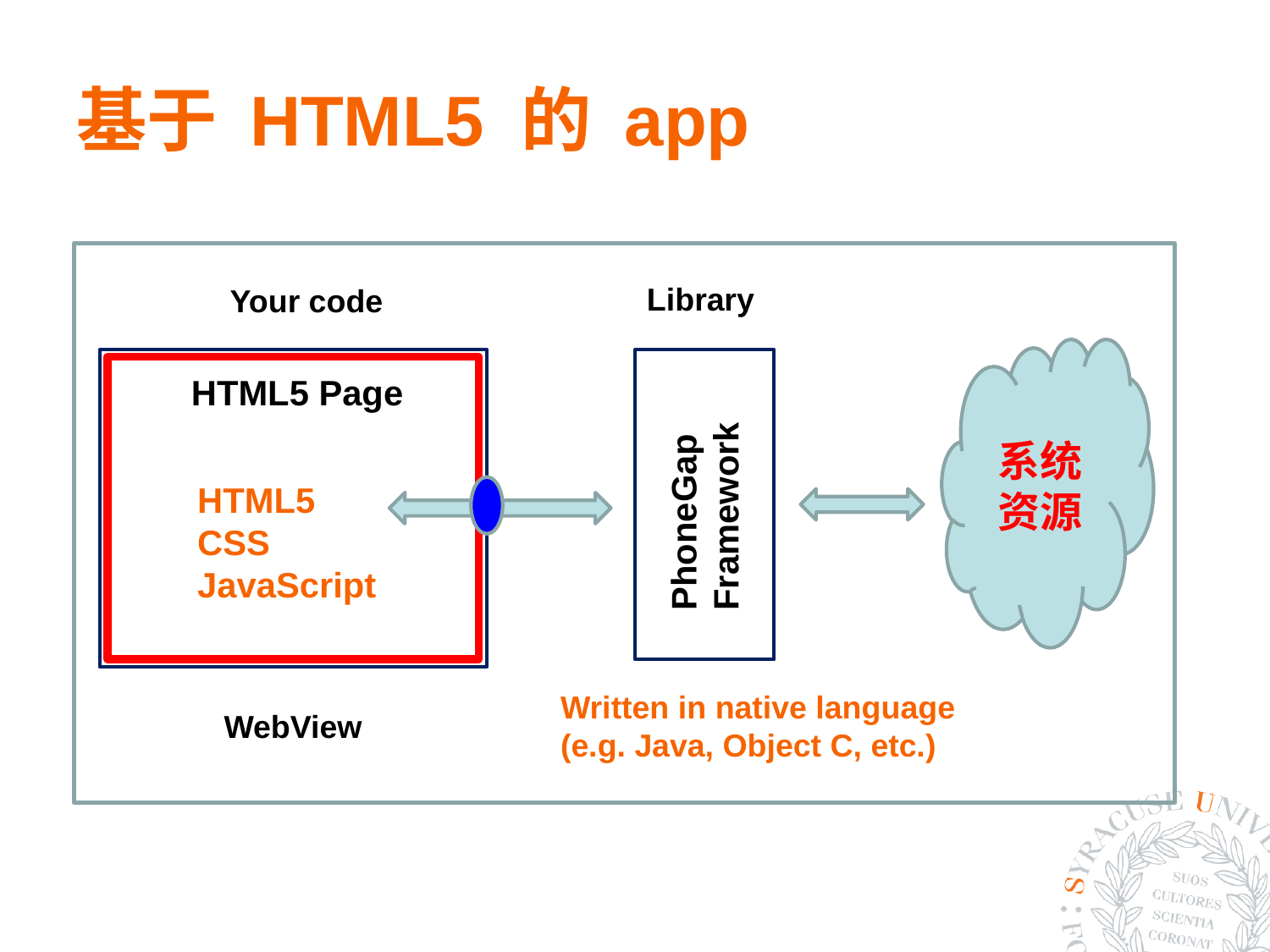

# 基于 HTML5 的 app

Library
Your code
系统资源

HTML5 Page
PhoneGap
Framework
HTML5
CSS
JavaScript

Written in native language
(e.g. Java, Object C, etc.)
WebView